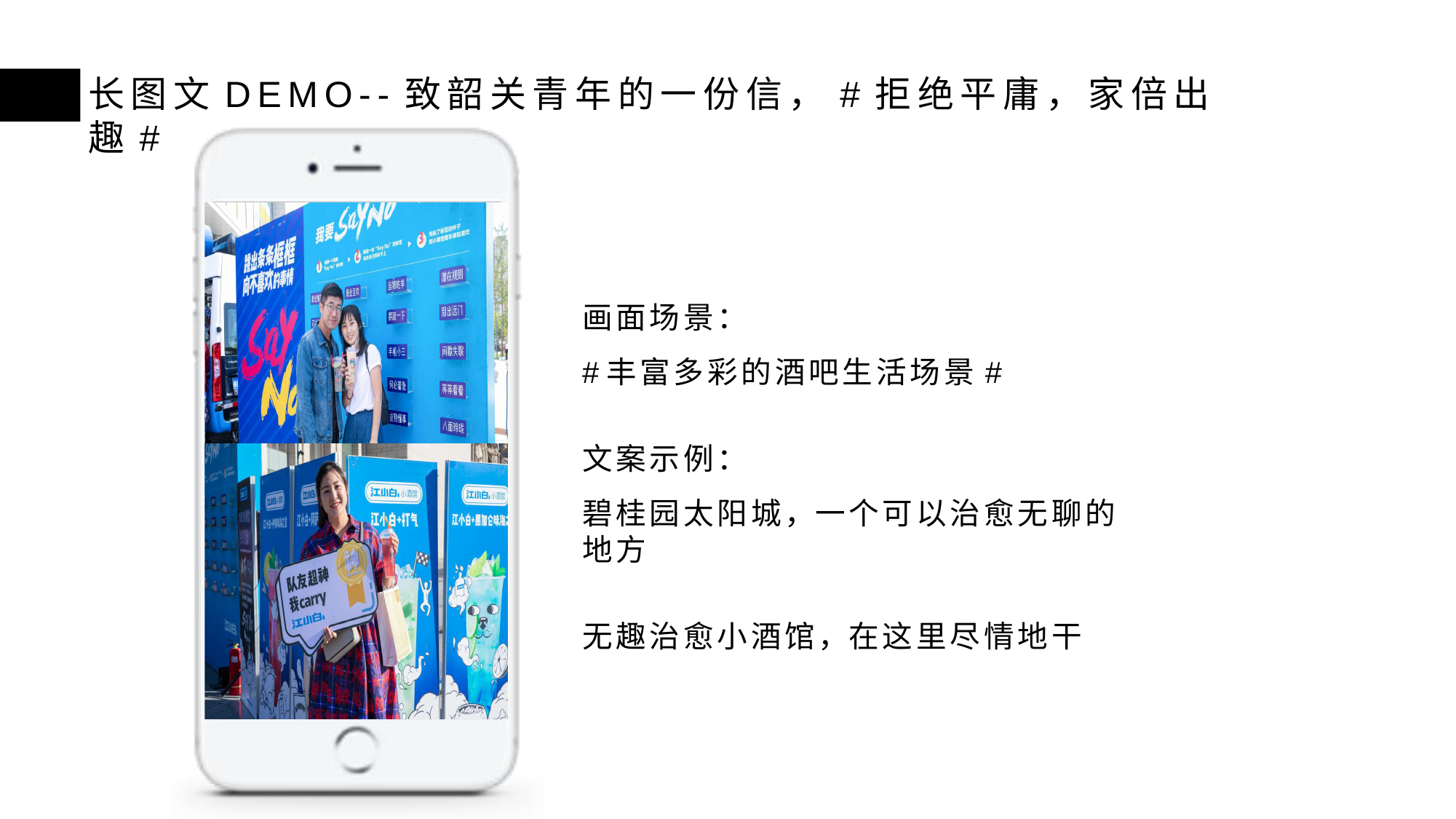

长图文DEMO--致韶关青年的一份信，#拒绝平庸，家倍出趣#

画面场景：
#丰富多彩的酒吧生活场景#

文案示例：
碧桂园太阳城，一个可以治愈无聊的地方

无趣治愈小酒馆，在这里尽情地干